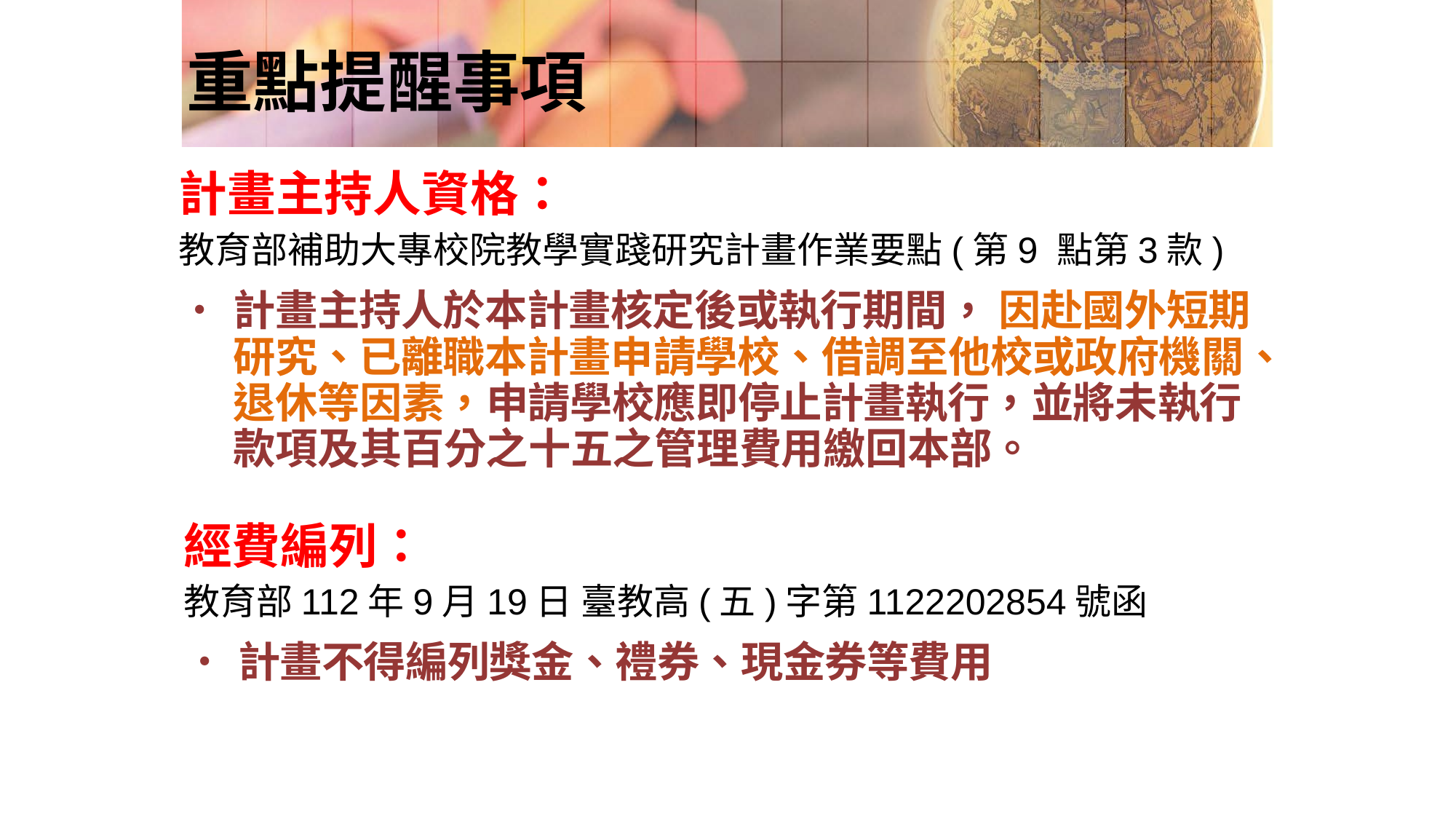

# 重點提醒事項
計畫主持人資格：
教育部補助大專校院教學實踐研究計畫作業要點(第9 點第3款)
•	計畫主持人於本計畫核定後或執行期間， 因赴國外短期研究、已離職本計畫申請學校、借調至他校或政府機關、退休等因素，申請學校應即停止計畫執行，並將未執行款項及其百分之十五之管理費用繳回本部。
經費編列：
教育部112年9月19日 臺教高(五)字第1122202854號函
•	計畫不得編列獎金、禮券、現金券等費用